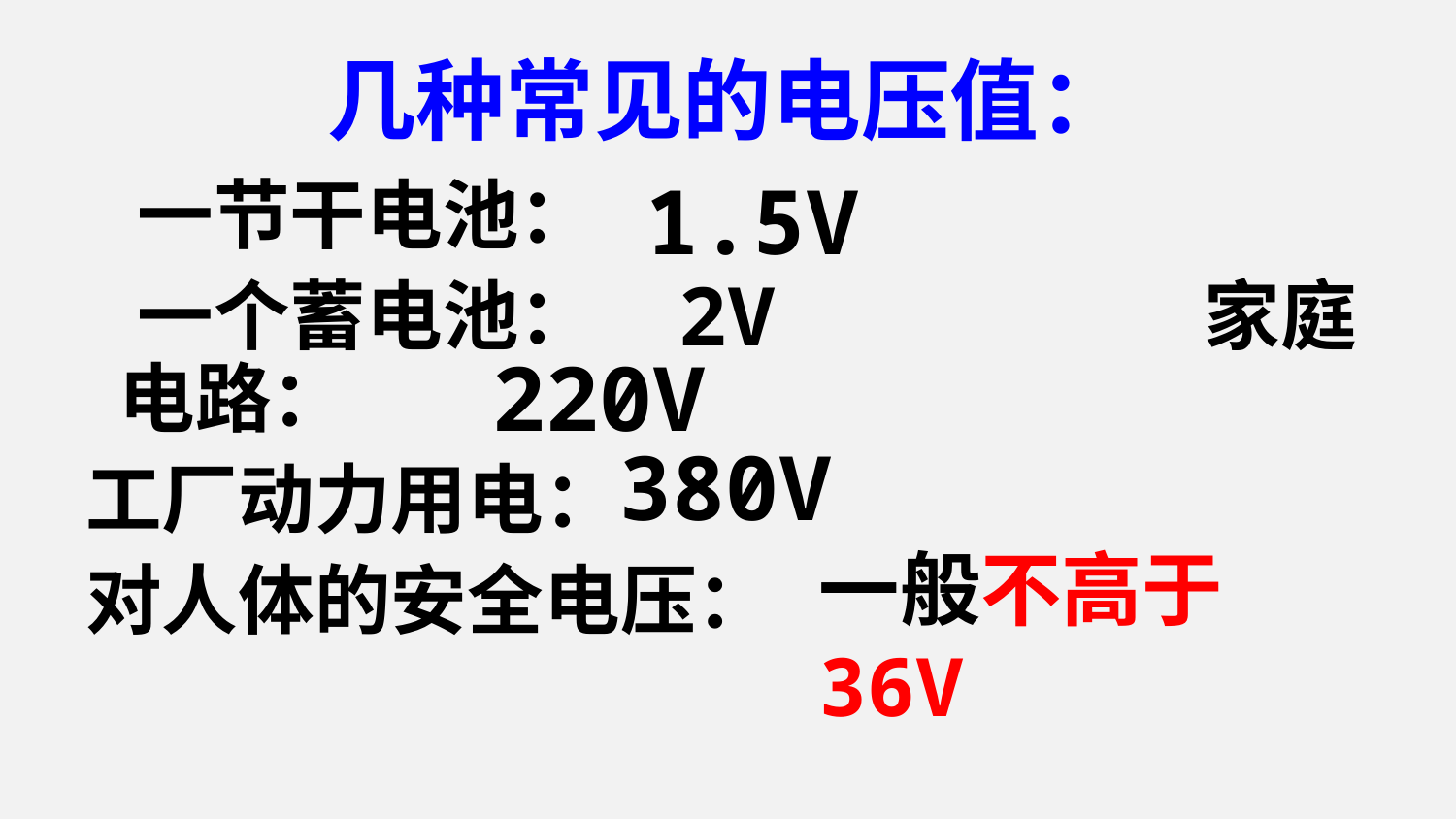

几种常见的电压值：
1.5V
  一节干电池：
  一个蓄电池：                                   家庭电路：
工厂动力用电：
对人体的安全电压：
2V
220V
380V
一般不高于36V